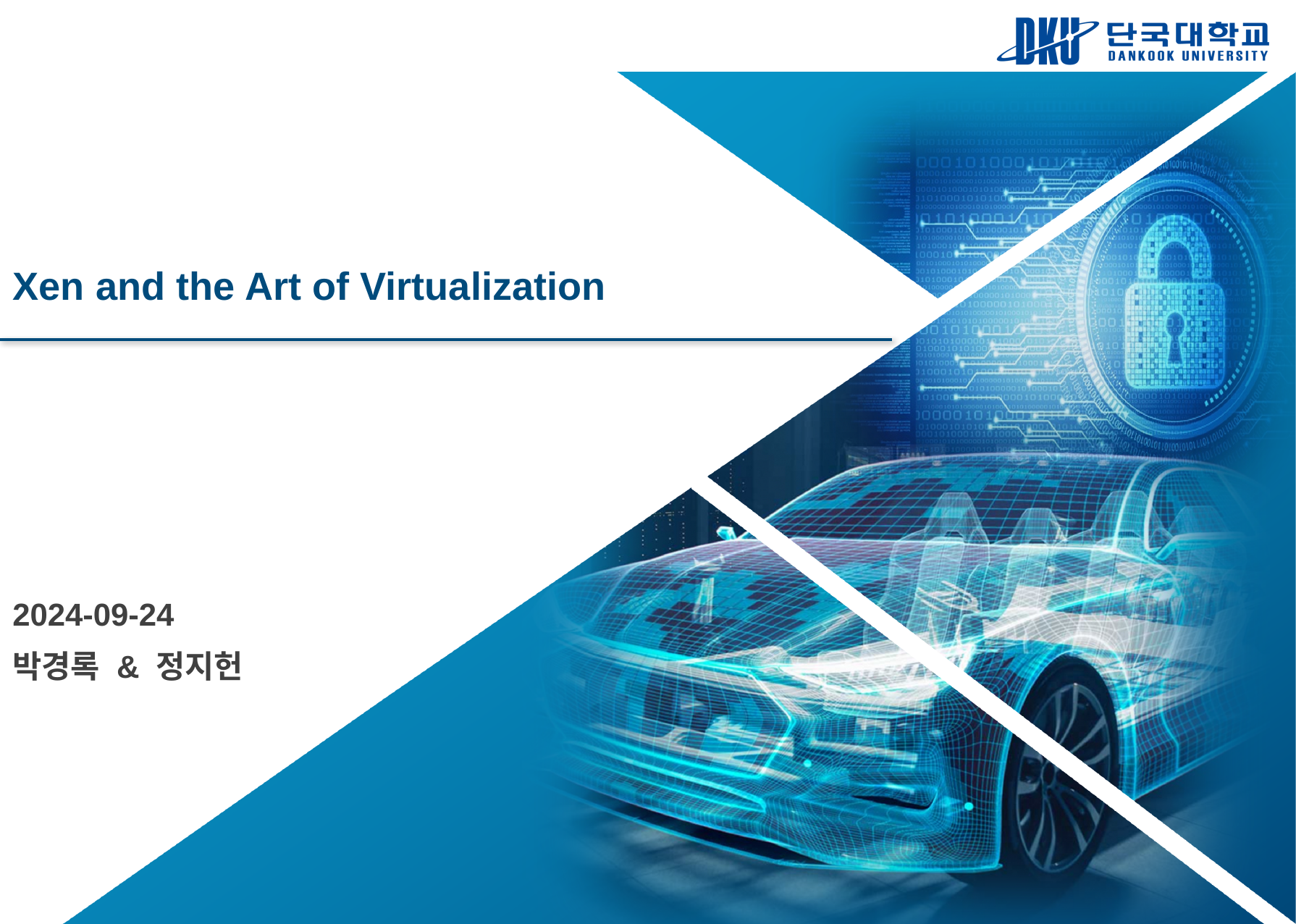

Xen and the Art of Virtualization
2024-09-24
박경록 & 정지헌